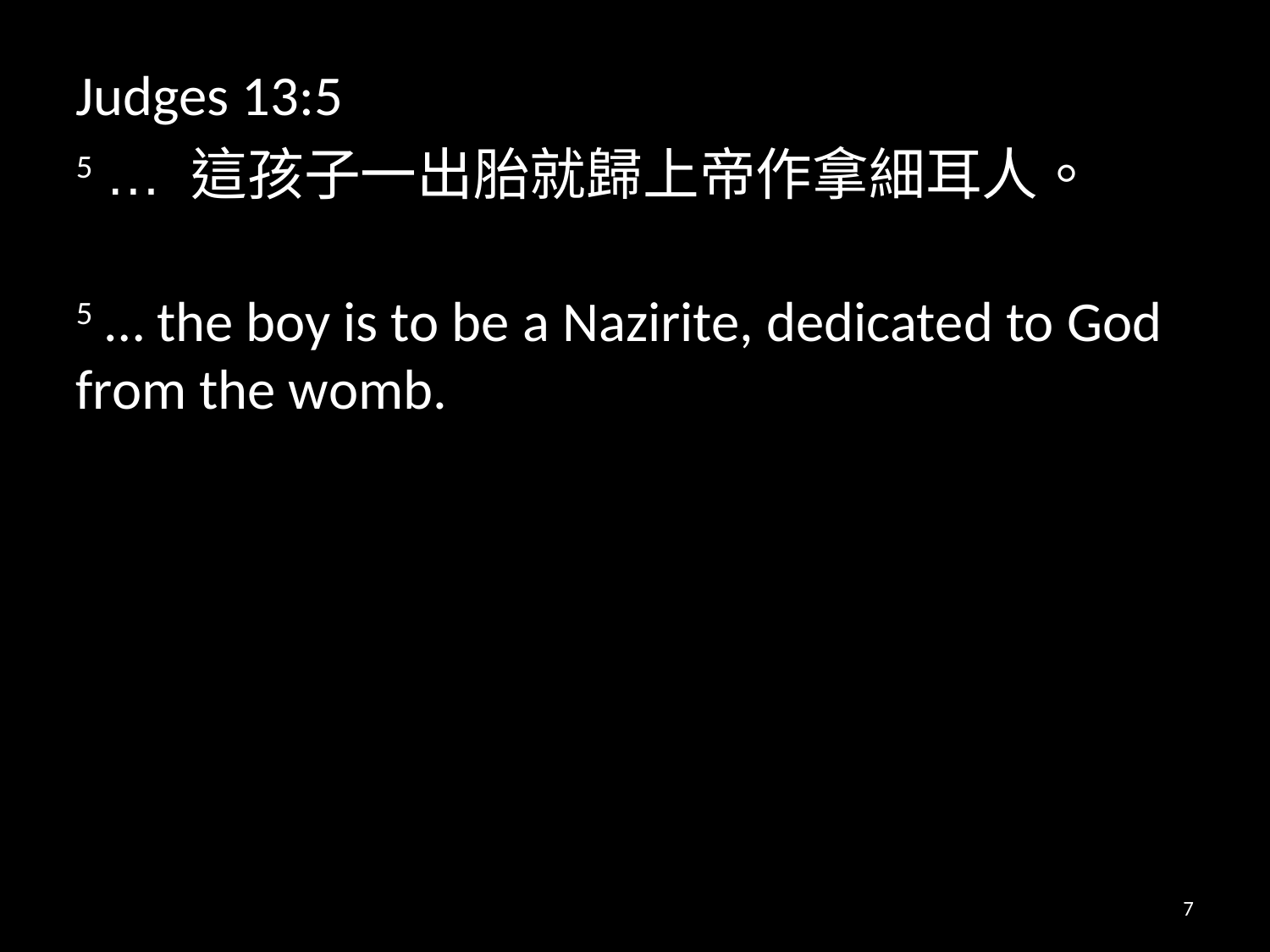

Judges 13:5
5 … 這孩子一出胎就歸上帝作拿細耳人。他必起首拯救以色列人脫離非利士人的手。」
5 … the boy is to be a Nazirite, dedicated to God from the womb. He will take the lead in delivering Israel from the hands of the Philistines.”

7